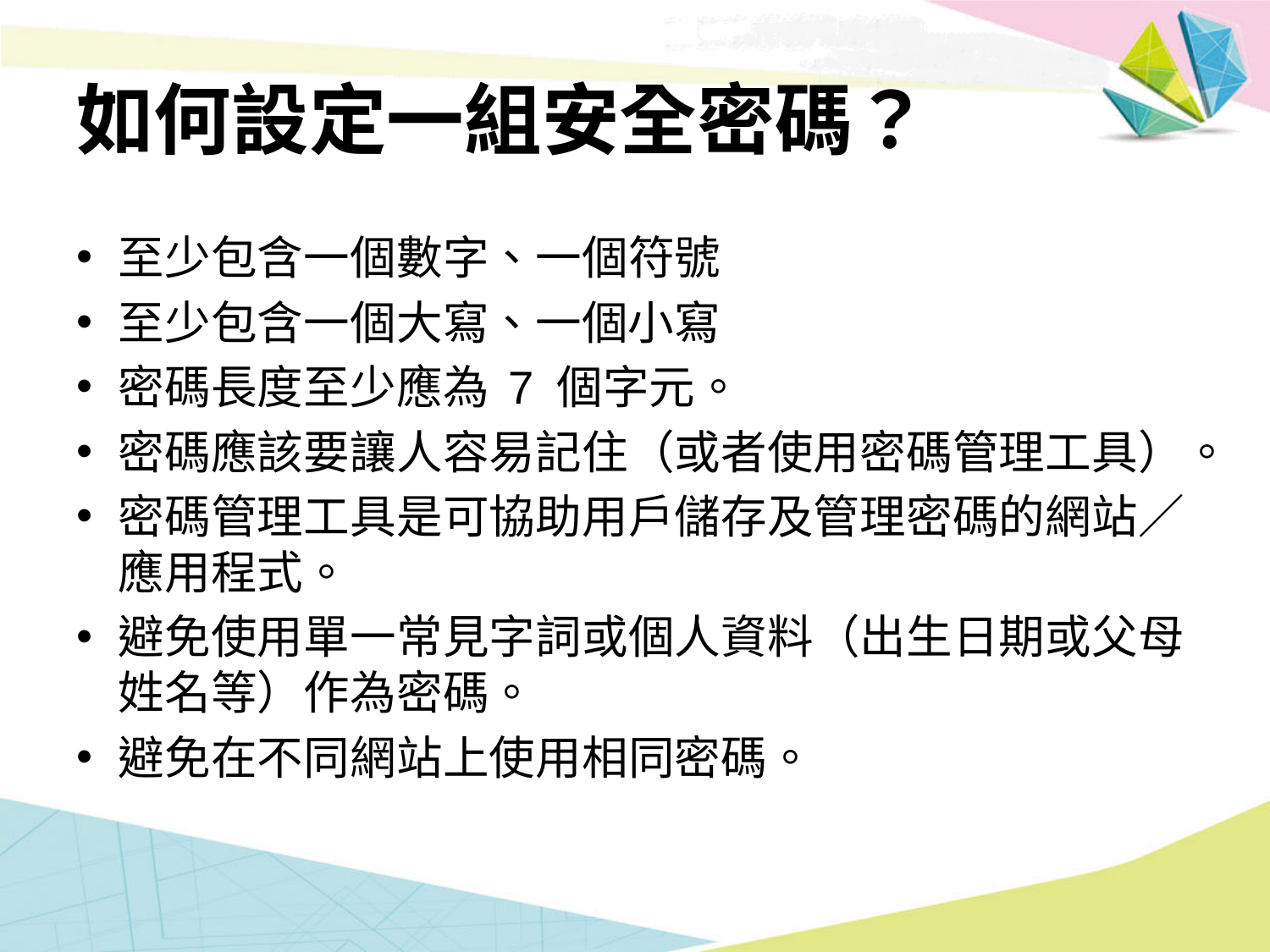

# 如何設定一組安全密碼？
至少包含一個數字、一個符號
至少包含一個大寫、一個小寫
密碼長度至少應為 7 個字元。
密碼應該要讓人容易記住（或者使用密碼管理工具）。
密碼管理工具是可協助用戶儲存及管理密碼的網站／應用程式。
避免使用單一常見字詞或個人資料（出生日期或父母姓名等）作為密碼。
避免在不同網站上使用相同密碼。